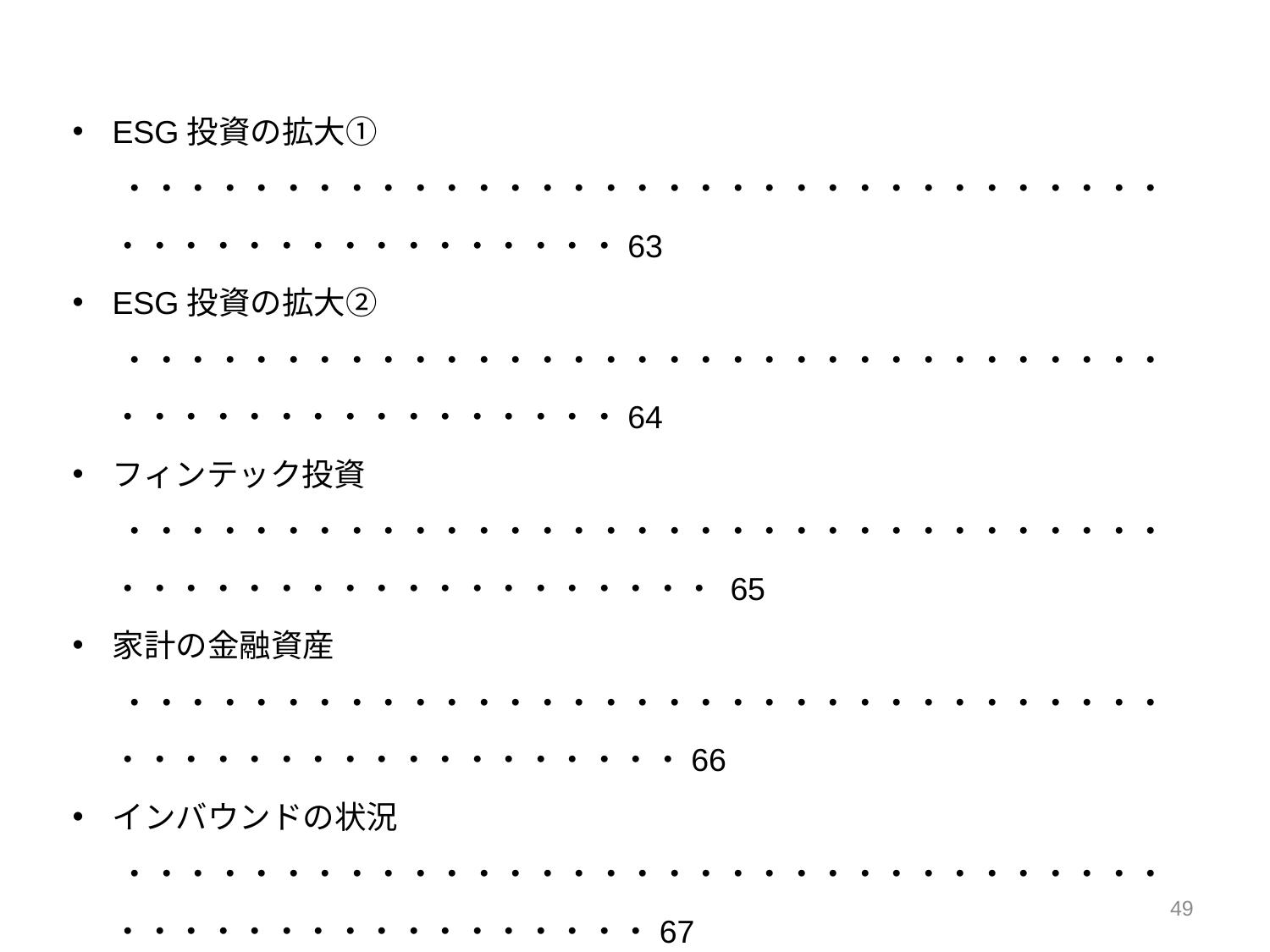

ESG投資の拡大① ・・・・・・・・・・・・・・・・・・・・・・・・・・・・・・・・・・・・・・・・・・・・・・・・・63
ESG投資の拡大② ・・・・・・・・・・・・・・・・・・・・・・・・・・・・・・・・・・・・・・・・・・・・・・・・・64
フィンテック投資 ・・・・・・・・・・・・・・・・・・・・・・・・・・・・・・・・・・・・・・・・・・・・・・・・・・・・ 65
家計の金融資産 ・・・・・・・・・・・・・・・・・・・・・・・・・・・・・・・・・・・・・・・・・・・・・・・・・・・66
インバウンドの状況 ・・・・・・・・・・・・・・・・・・・・・・・・・・・・・・・・・・・・・・・・・・・・・・・・・・67
外国人延べ宿泊者数 ・・・・・・・・・・・・・・・・・・・・・・・・・・・・・・・・・・・・・・・・・・・・・・・68
観光関連産業の誘発効果 ・・・・・・・・・・・・・・・・・・・・・・・・・・・・・・・・・・・・・・・・・・・69
関西の認知度及び訪問意欲・・・・・・・・・・・・・・・・・・・・・・・・・・・・・・・・・・・・・・・・・・70
関西の文化資源 ・・・・・・・・・・・・・・・・・・・・・・・・・・・・・・・・・・・・・・・・・・・・・・・・・・・71
労働生産性の国際比較 ・・・・・・・・・・・・・・・・・・・・・・・・・・・・・・・・・・・・・・・・・・・・・72
産業別労働生産性の国際比較① ・・・・・・・・・・・・・・・・・・・・・・・・・・・・・・・・・・・・・73
産業別労働生産性の国際比較② ・・・・・・・・・・・・・・・・・・・・・・・・・・・・・・・・・・・・・74
都道府県ごとの労働生産性の変化 ・・・・・・・・・・・・・・・・・・・・・・・・・・・・・・・・・・・・ 75
49